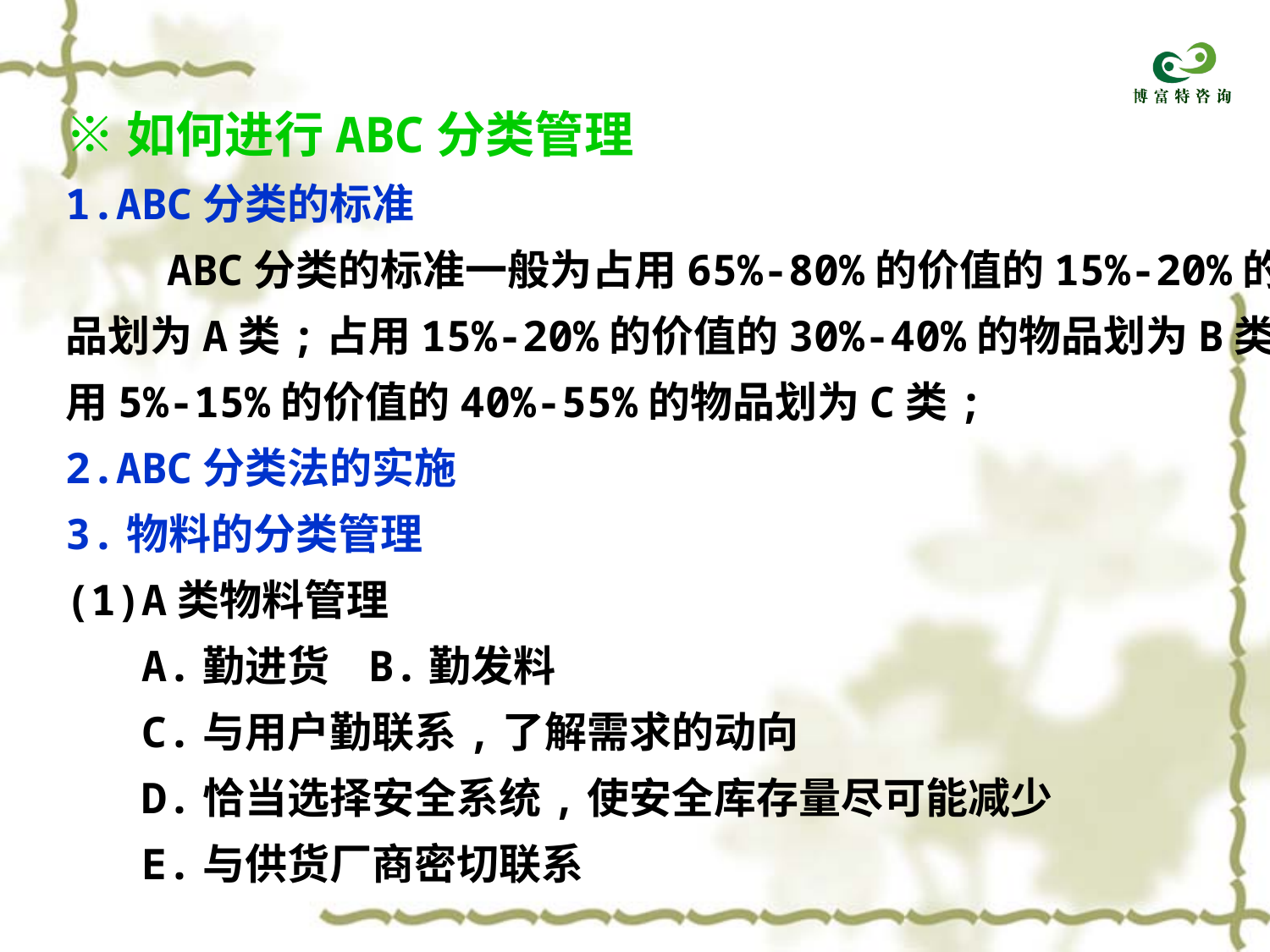

※如何进行ABC分类管理
1.ABC分类的标准
    ABC分类的标准一般为占用65%-80%的价值的15%-20%的物
品划为A类;占用15%-20%的价值的30%-40%的物品划为B类;占
用5%-15%的价值的40%-55%的物品划为C类;
2.ABC分类法的实施
3.物料的分类管理
(1)A类物料管理
   A.勤进货   B.勤发料
   C.与用户勤联系,了解需求的动向
   D.恰当选择安全系统,使安全库存量尽可能减少
   E.与供货厂商密切联系